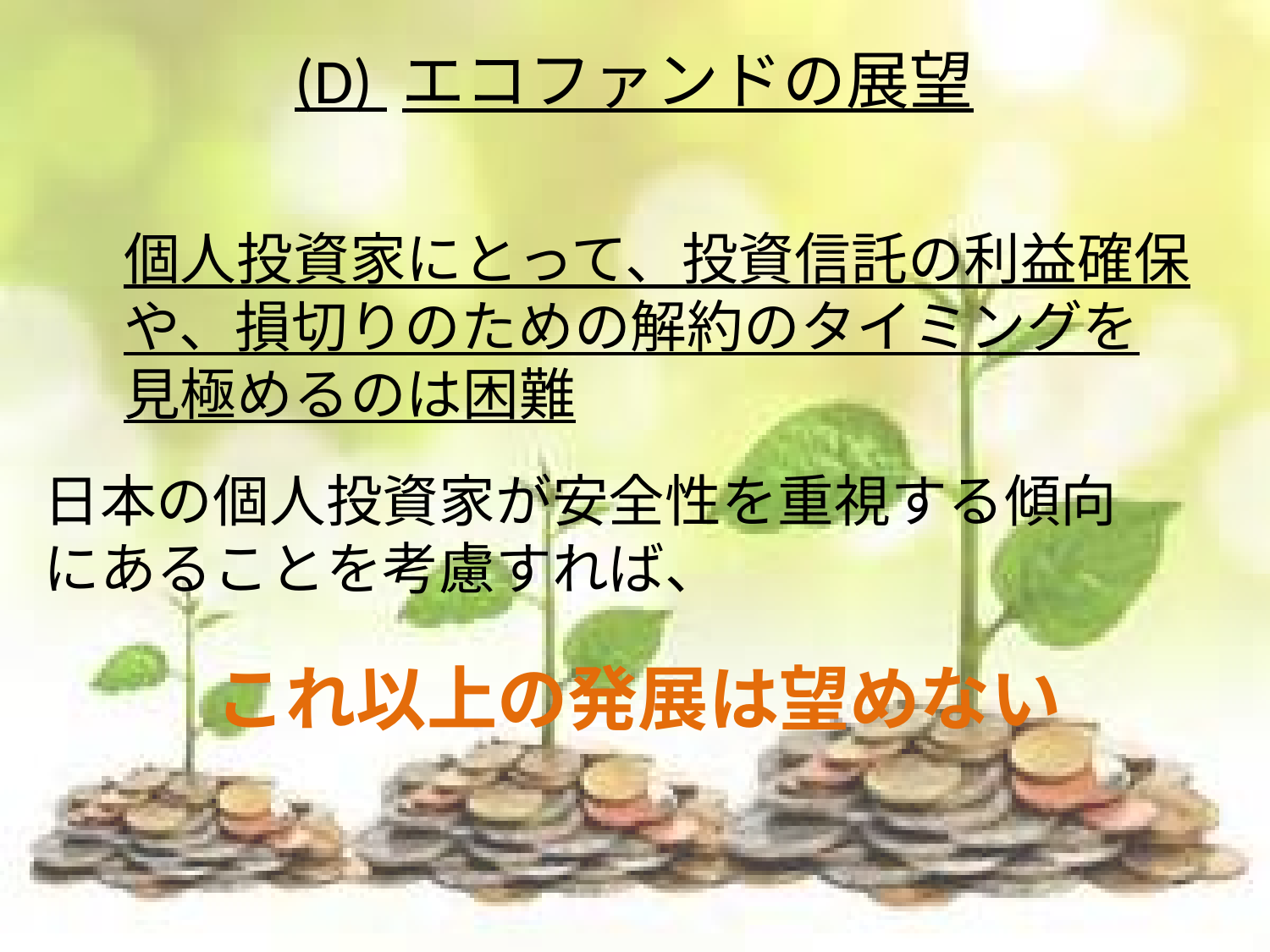

(D) エコファンドの展望
個人投資家にとって、投資信託の利益確保や、損切りのための解約のタイミングを見極めるのは困難

日本の個人投資家が安全性を重視する傾向にあることを考慮すれば、
これ以上の発展は望めない